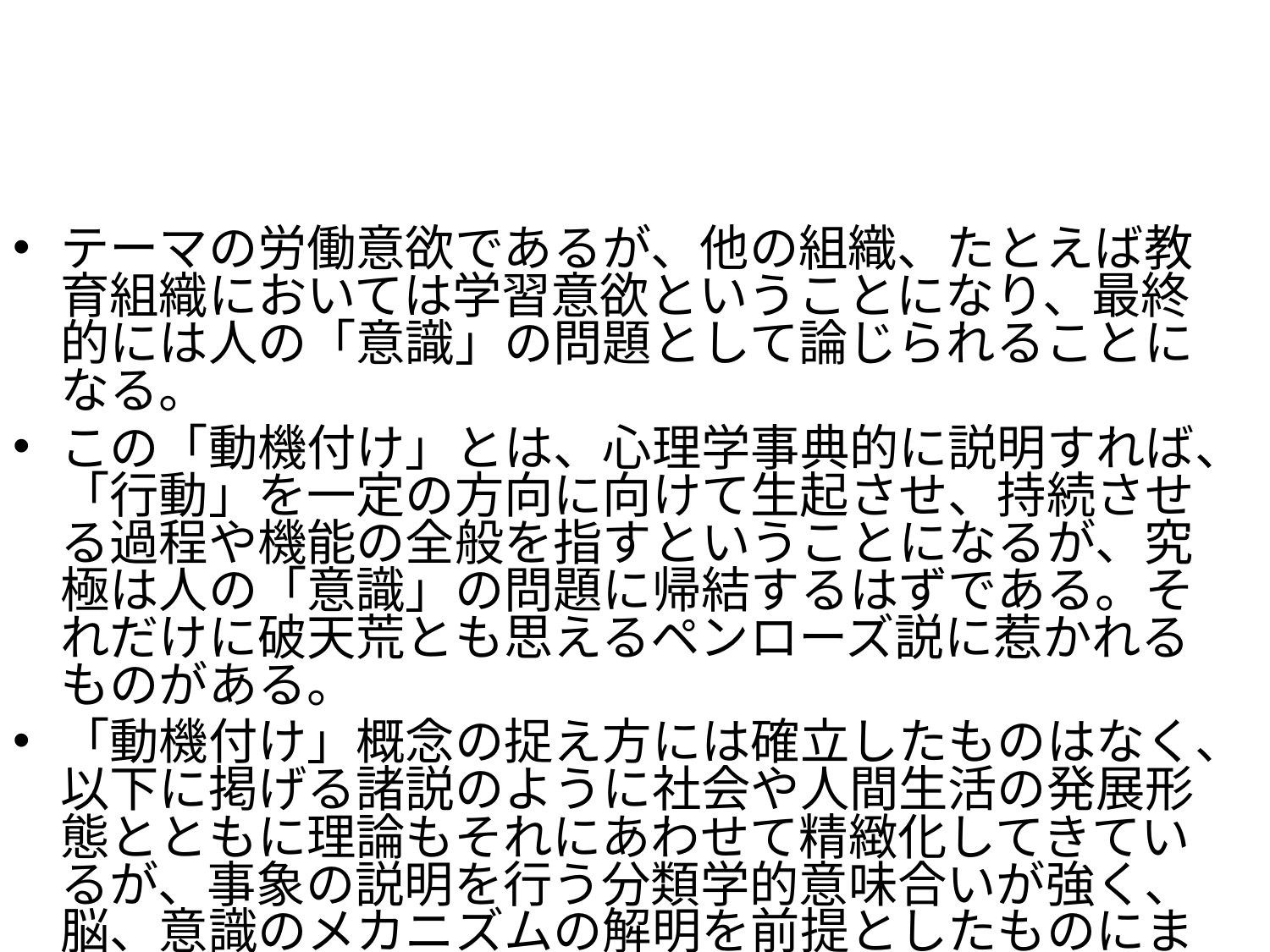

#
テーマの労働意欲であるが、他の組織、たとえば教育組織においては学習意欲ということになり、最終的には人の「意識」の問題として論じられることになる。
この「動機付け」とは、心理学事典的に説明すれば、「行動」を一定の方向に向けて生起させ、持続させる過程や機能の全般を指すということになるが、究極は人の「意識」の問題に帰結するはずである。それだけに破天荒とも思えるペンローズ説に惹かれるものがある。
「動機付け」概念の捉え方には確立したものはなく、以下に掲げる諸説のように社会や人間生活の発展形態とともに理論もそれにあわせて精緻化してきているが、事象の説明を行う分類学的意味合いが強く、脳、意識のメカニズムの解明を前提としたものにまでにはいたっていない。